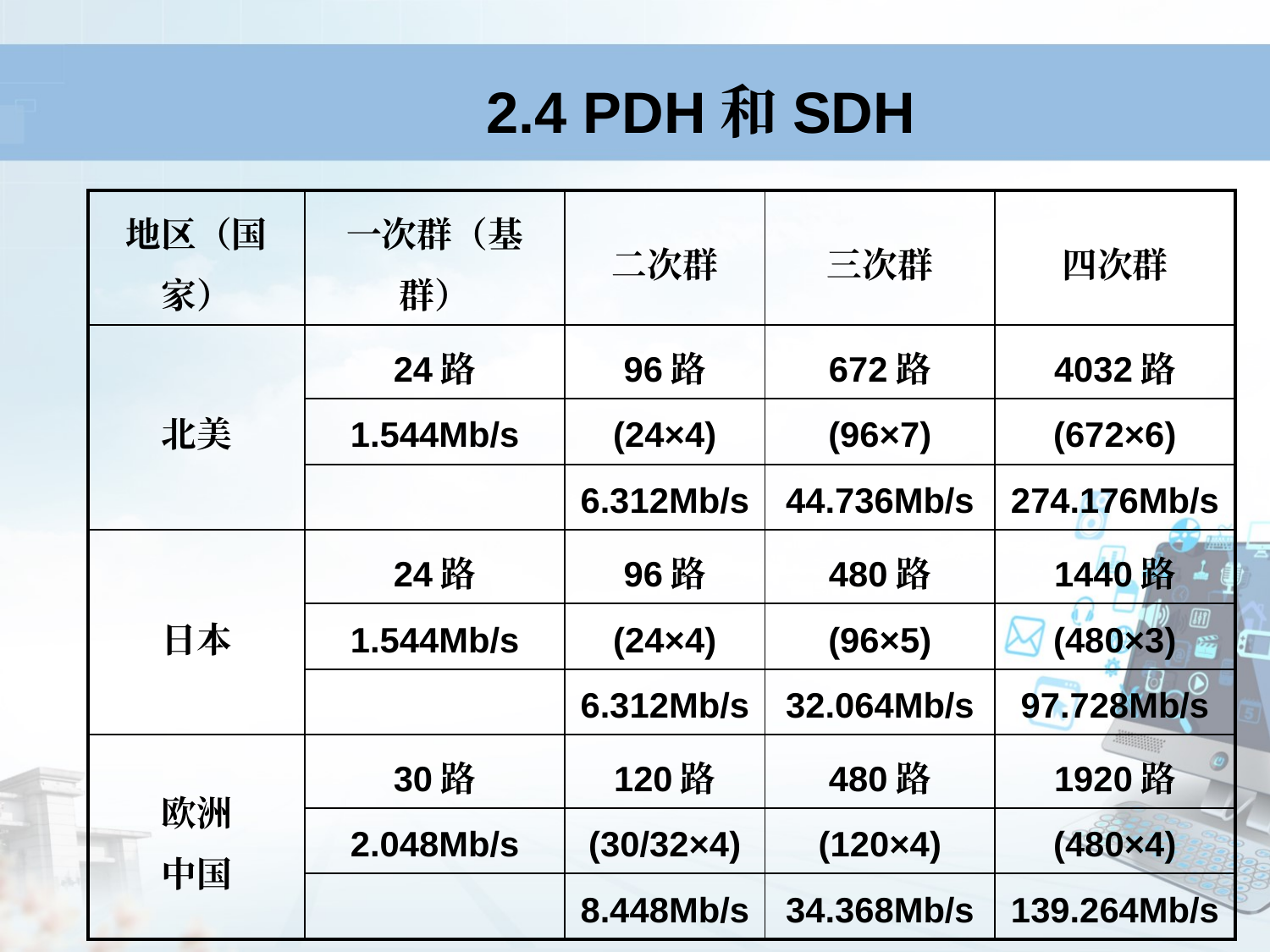

# 2.4 PDH和SDH
| 地区（国家） | 一次群（基群） | 二次群 | 三次群 | 四次群 |
| --- | --- | --- | --- | --- |
| 北美 | 24路 | 96路 | 672路 | 4032路 |
|  | 1.544Mb/s | (24×4) | (96×7) | (672×6) |
|  |  | 6.312Mb/s | 44.736Mb/s | 274.176Mb/s |
| 日本 | 24路 | 96路 | 480路 | 1440路 |
|  | 1.544Mb/s | (24×4) | (96×5) | (480×3) |
|  |  | 6.312Mb/s | 32.064Mb/s | 97.728Mb/s |
| 欧洲 中国 | 30路 | 120路 | 480路 | 1920路 |
|  | 2.048Mb/s | (30/32×4) | (120×4) | (480×4) |
|  |  | 8.448Mb/s | 34.368Mb/s | 139.264Mb/s |